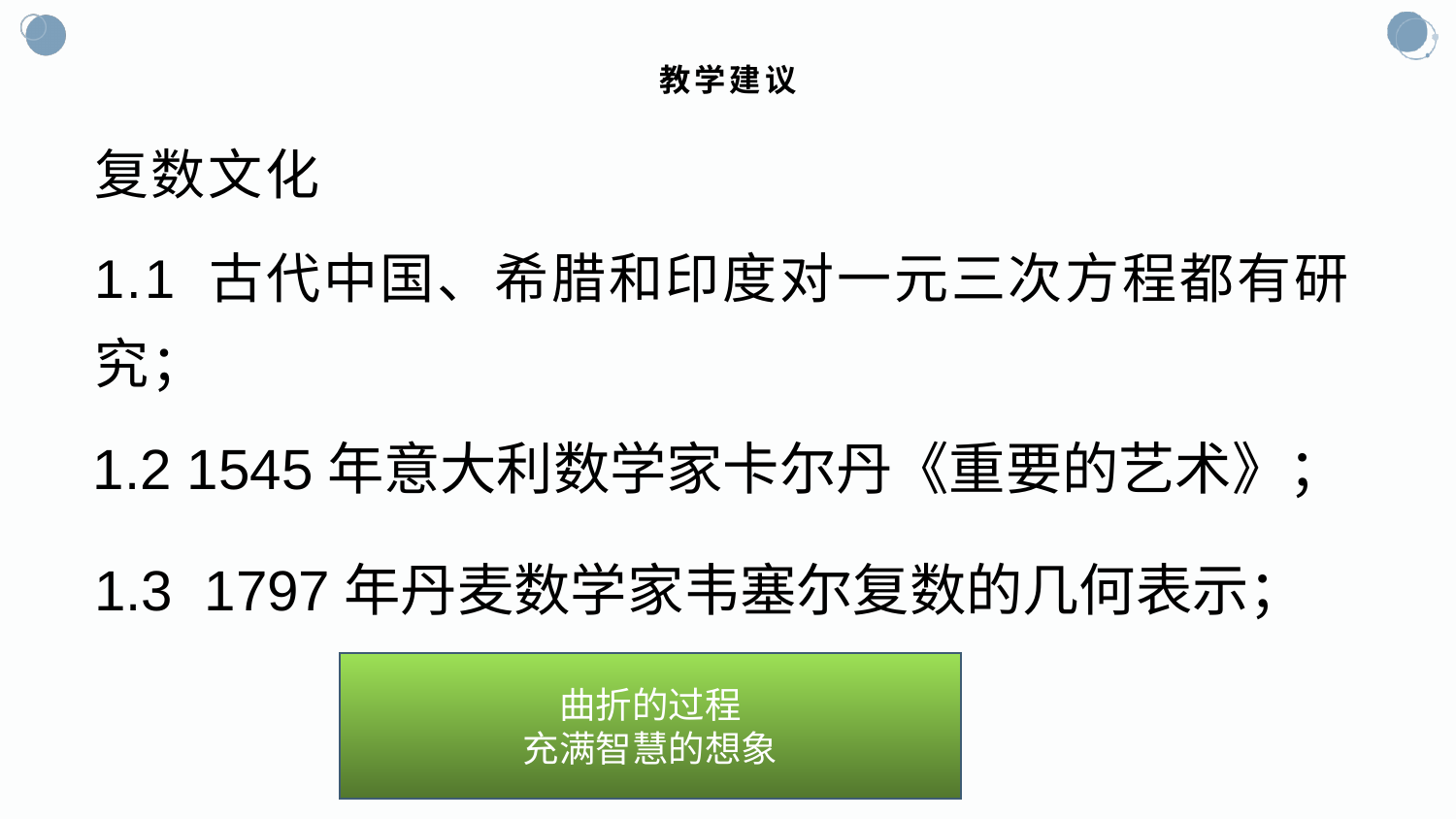

# 教学建议
复数文化
1.1 古代中国、希腊和印度对一元三次方程都有研究；

1.2 1545年意大利数学家卡尔丹《重要的艺术》；
1.3  1797年丹麦数学家韦塞尔复数的几何表示；
曲折的过程
充满智慧的想象